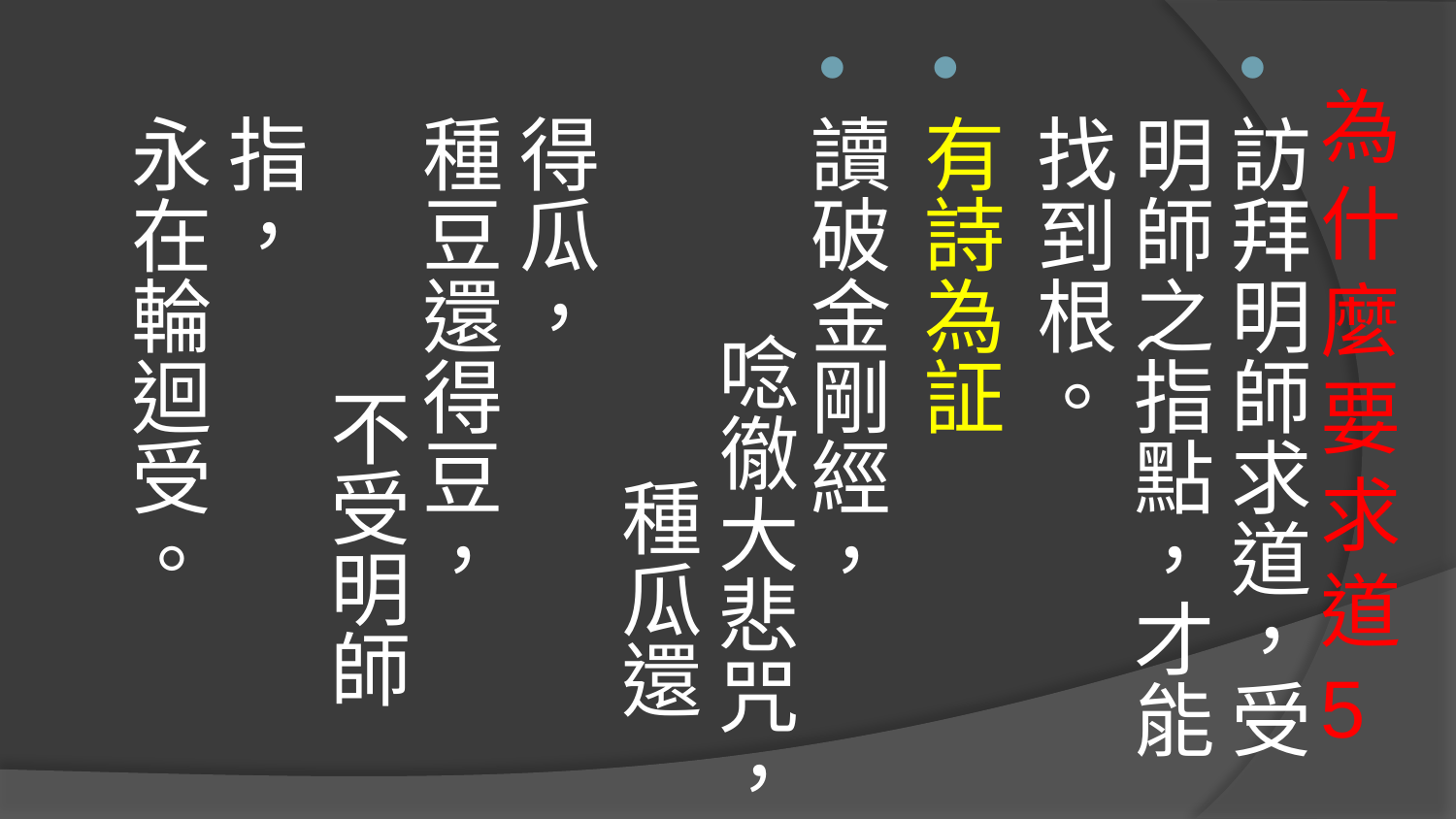

訪拜明師求道，受明師之指點，才能找到根。
有詩為証
讀破金剛經，                      唸徹大悲咒，                    種瓜還得瓜，                     種豆還得豆，                         不受明師指，                          永在輪迴受。

# 為什麼要求道5